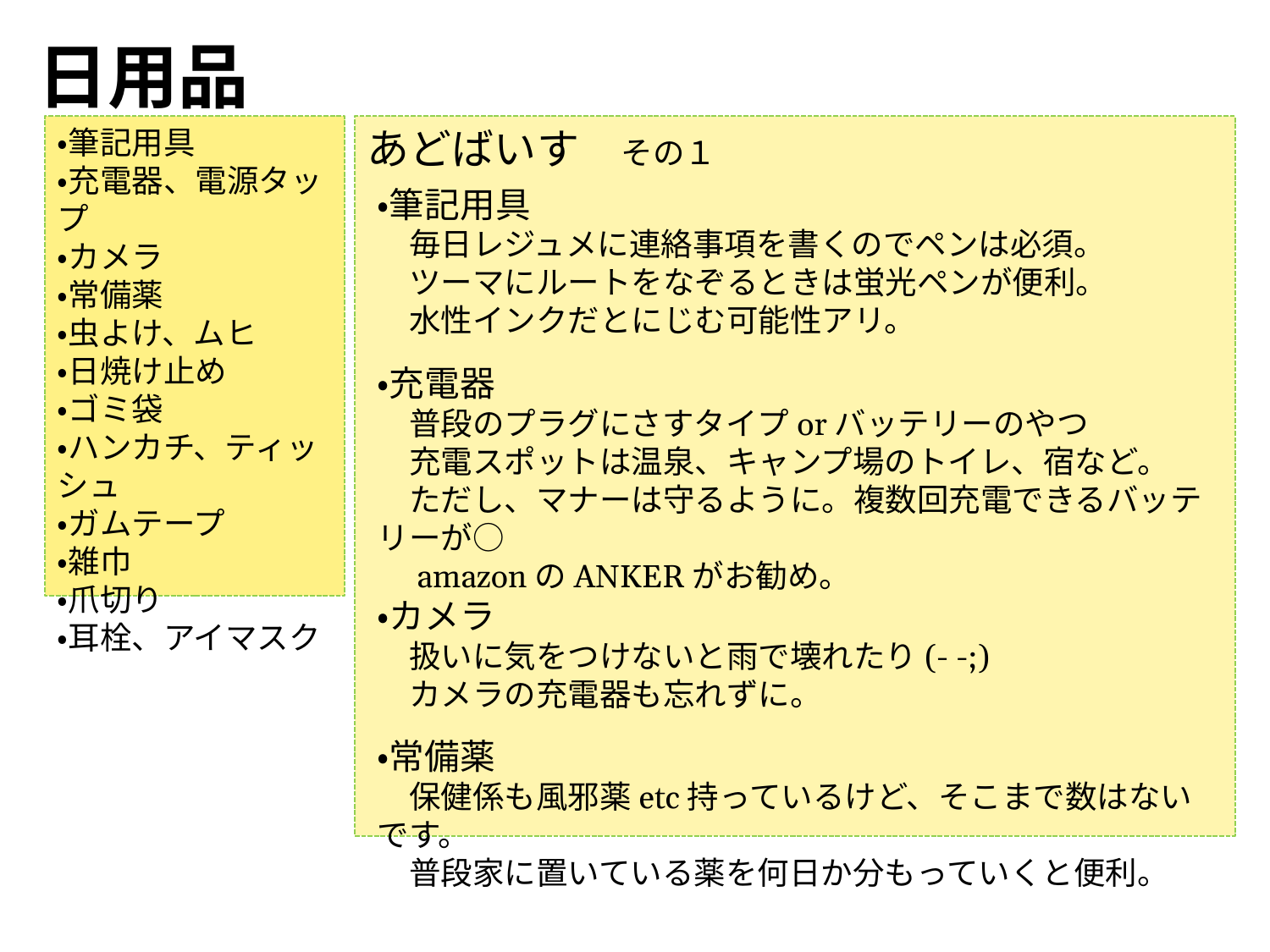

日用品

・筆記用具
・充電器、電源タップ
・カメラ
・常備薬
・虫よけ、ムヒ
・日焼け止め
・ゴミ袋
・ハンカチ、ティッシュ
・ガムテープ
・雑巾
・爪切り
・耳栓、アイマスク

あどばいす　その１
・筆記用具
　毎日レジュメに連絡事項を書くのでペンは必須。
　ツーマにルートをなぞるときは蛍光ペンが便利。
　水性インクだとにじむ可能性アリ。

・充電器
　普段のプラグにさすタイプorバッテリーのやつ
　充電スポットは温泉、キャンプ場のトイレ、宿など。
　ただし、マナーは守るように。複数回充電できるバッテリーが○
　amazonのANKERがお勧め。
・カメラ
　扱いに気をつけないと雨で壊れたり(- -;)
　カメラの充電器も忘れずに。

・常備薬
　保健係も風邪薬etc持っているけど、そこまで数はないです。
　普段家に置いている薬を何日か分もっていくと便利。